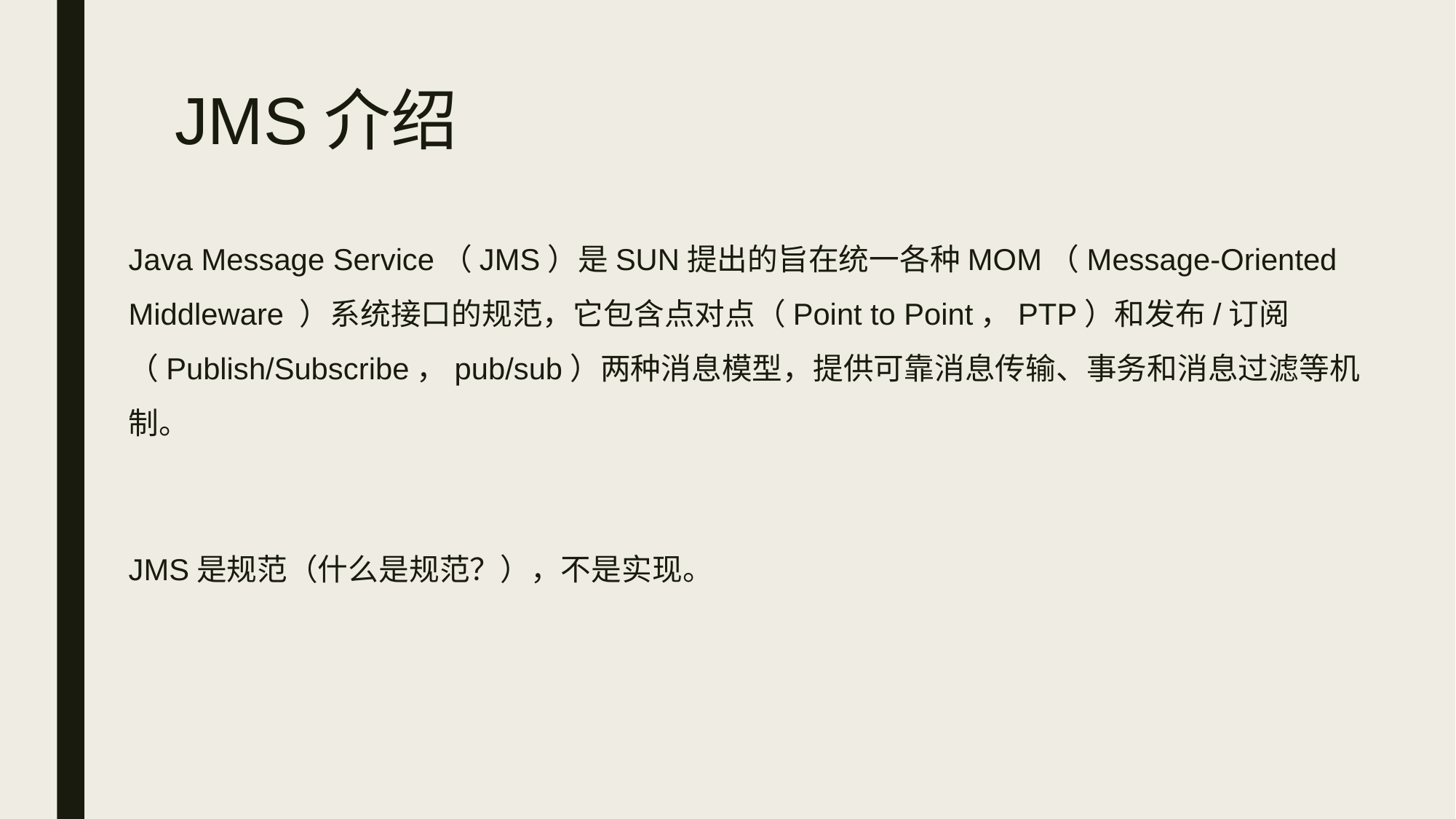

# JMS介绍
	Java Message Service（JMS）是SUN提出的旨在统一各种MOM（Message-Oriented Middleware ）系统接口的规范，它包含点对点（Point to Point，PTP）和发布/订阅（Publish/Subscribe，pub/sub）两种消息模型，提供可靠消息传输、事务和消息过滤等机制。

	JMS是规范（什么是规范？），不是实现。